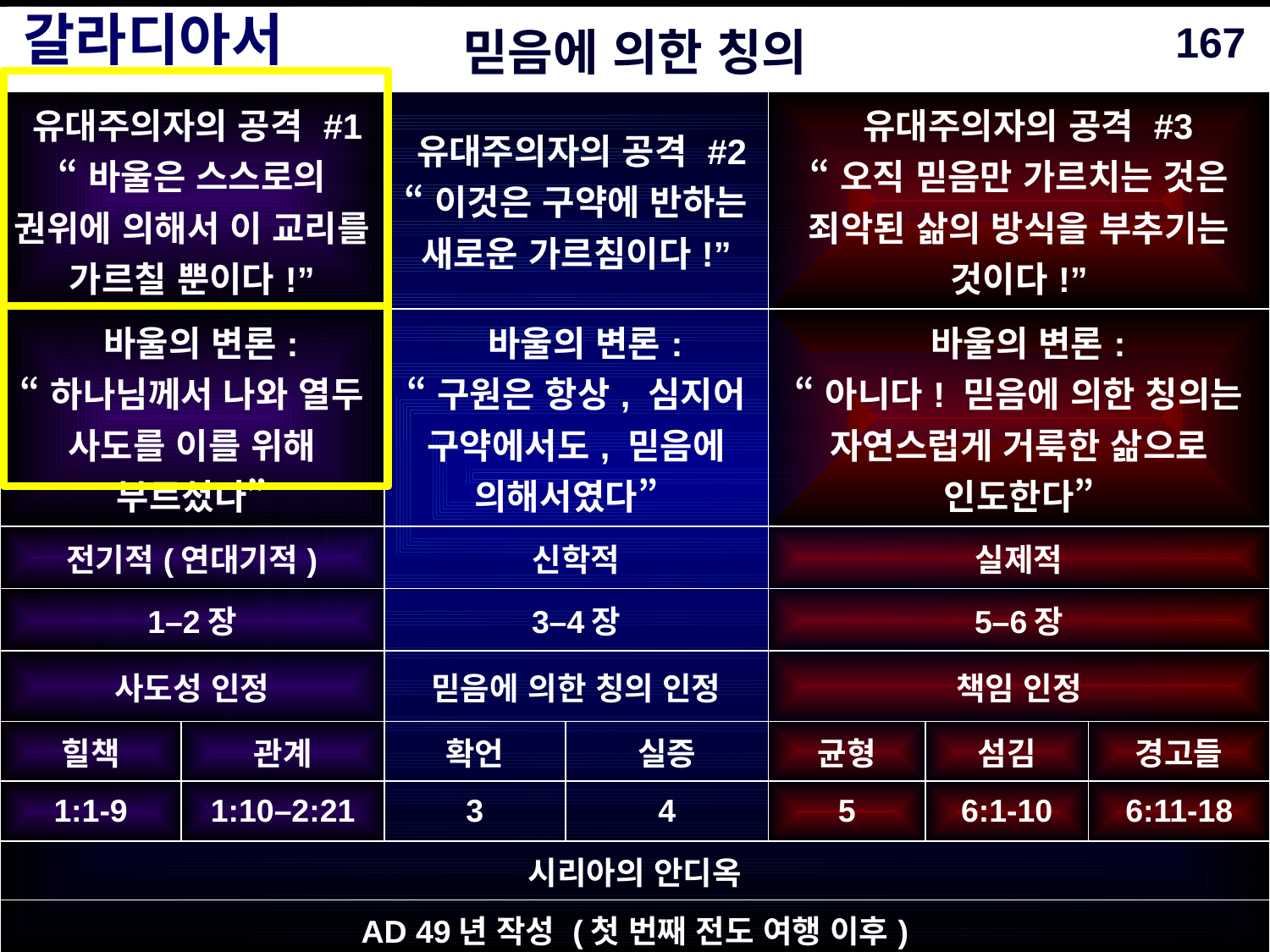

Book Chart
갈라디아서
| 믿음에 의한 칭의 |  |  |  |  |  |  |
| --- | --- | --- | --- | --- | --- | --- |
| 유대주의자의 공격 #1 “바울은 스스로의 권위에 의해서 이 교리를 가르칠 뿐이다!” |  | 유대주의자의 공격 #2 “이것은 구약에 반하는 새로운 가르침이다!” |  | 유대주의자의 공격 #3 “오직 믿음만 가르치는 것은 죄악된 삶의 방식을 부추기는 것이다!” |  |  |
| 바울의 변론: “하나님께서 나와 열두 사도를 이를 위해 부르셨다” |  | 바울의 변론: “구원은 항상, 심지어 구약에서도, 믿음에 의해서였다” |  | 바울의 변론: “아니다! 믿음에 의한 칭의는 자연스럽게 거룩한 삶으로 인도한다” |  |  |
| 전기적(연대기적) |  | 신학적 |  | 실제적 |  |  |
| 1–2장 |  | 3–4장 |  | 5–6장 |  |  |
| 사도성 인정 |  | 믿음에 의한 칭의 인정 |  | 책임 인정 |  |  |
| 힐책 | 관계 | 확언 | 실증 | 균형 | 섬김 | 경고들 |
| 1:1-9 | 1:10–2:21 | 3 | 4 | 5 | 6:1-10 | 6:11-18 |
| 시리아의 안디옥 |  |  |  |  |  |  |
| AD 49년 작성 (첫 번째 전도 여행 이후) |  |  |  |  |  |  |
167